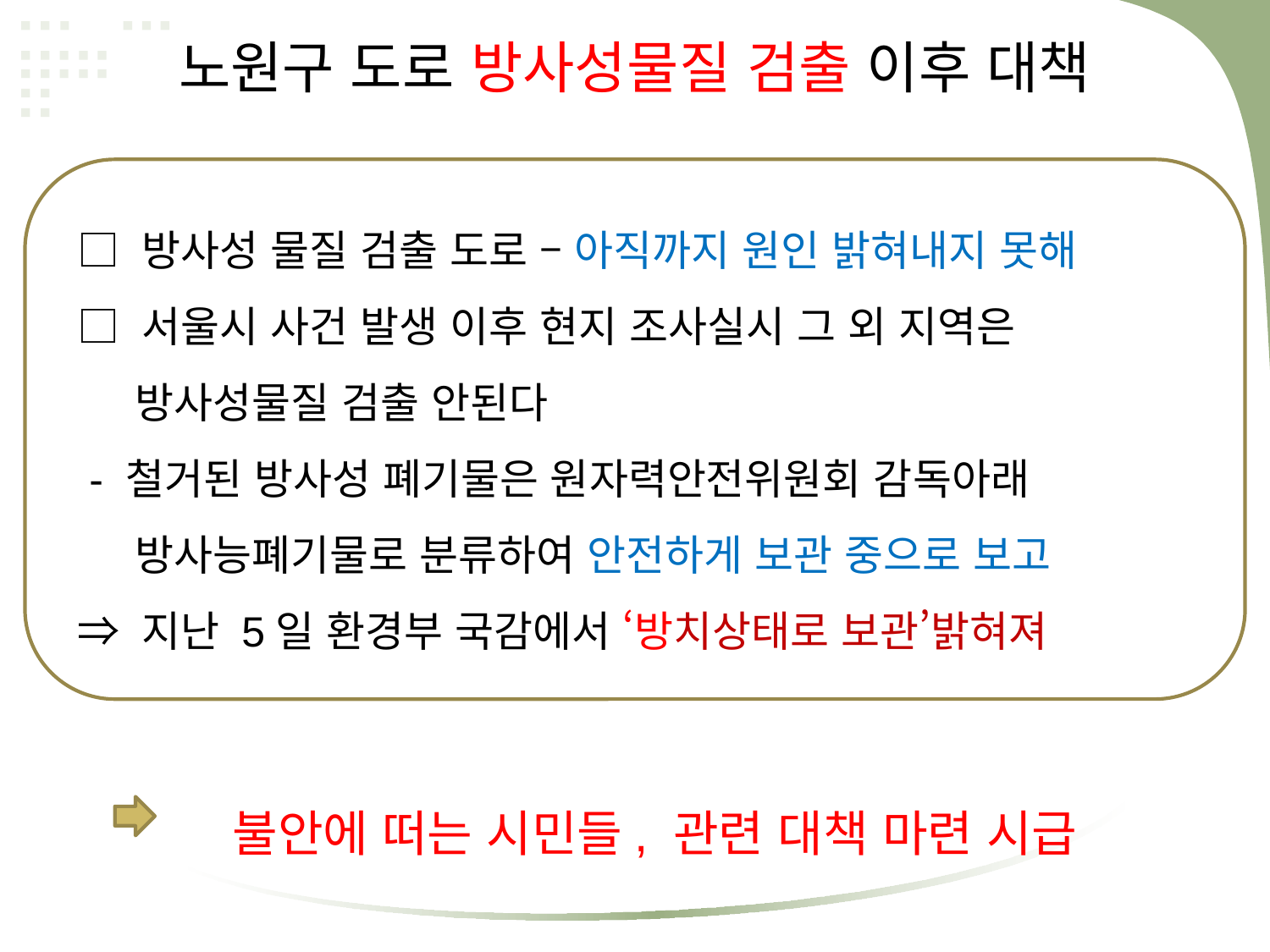

노원구 도로 방사성물질 검출 이후 대책

□ 방사성 물질 검출 도로 – 아직까지 원인 밝혀내지 못해
□ 서울시 사건 발생 이후 현지 조사실시 그 외 지역은
    방사성물질 검출 안된다
 - 철거된 방사성 폐기물은 원자력안전위원회 감독아래
    방사능폐기물로 분류하여 안전하게 보관 중으로 보고
⇒ 지난 5일 환경부 국감에서 ‘방치상태로 보관’밝혀져
불안에 떠는 시민들, 관련 대책 마련 시급